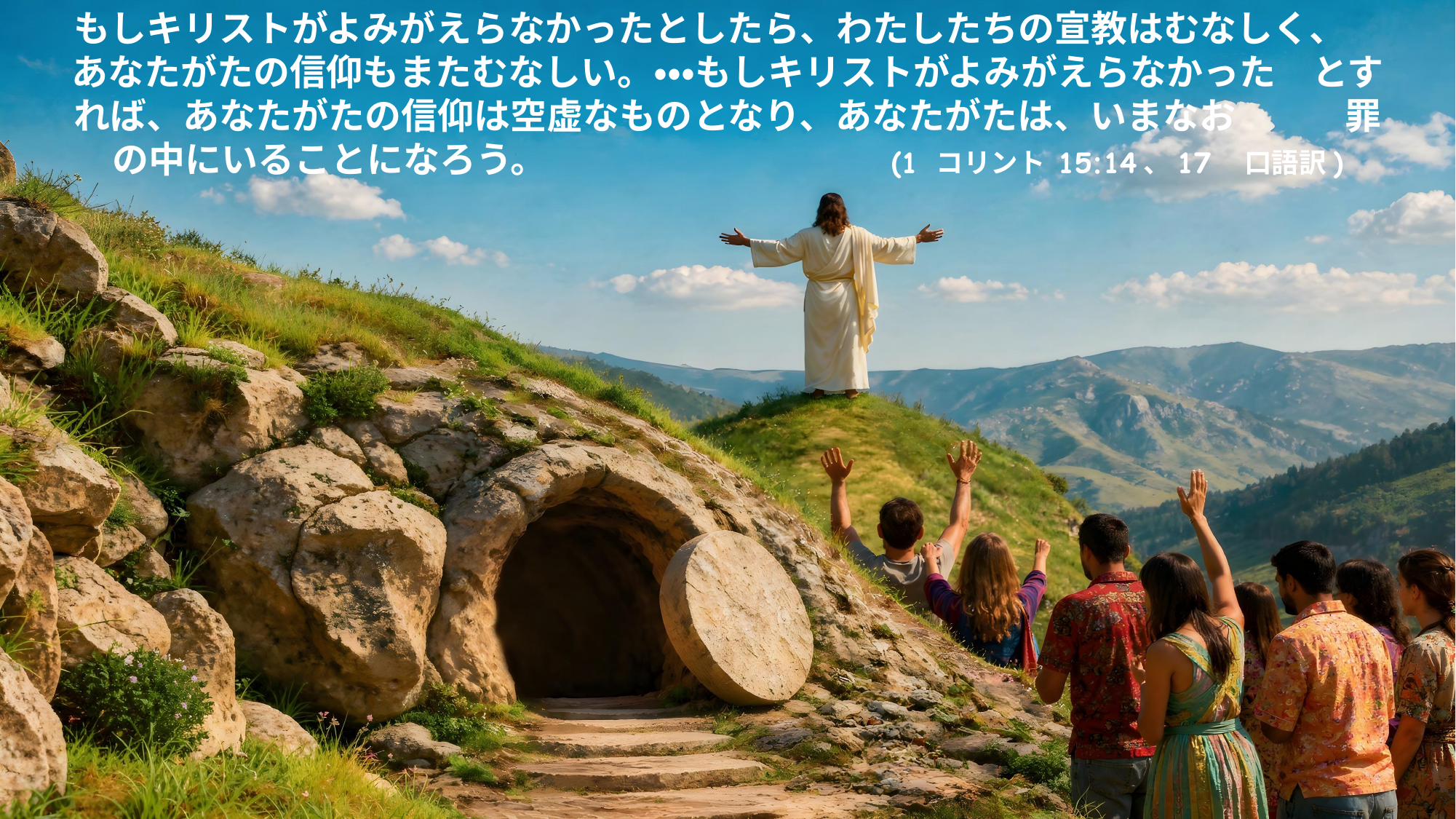

もしキリストがよみがえらなかったとしたら、わたしたちの宣教はむなしく、　あなたがたの信仰もまたむなしい。・・・もしキリストがよみがえらなかった　とすれば、あなたがたの信仰は空虚なものとなり、あなたがたは、いまなお　　　罪の中にいることになろう。　　　　　　　　　 (1 コリント 15:14、17　口語訳)